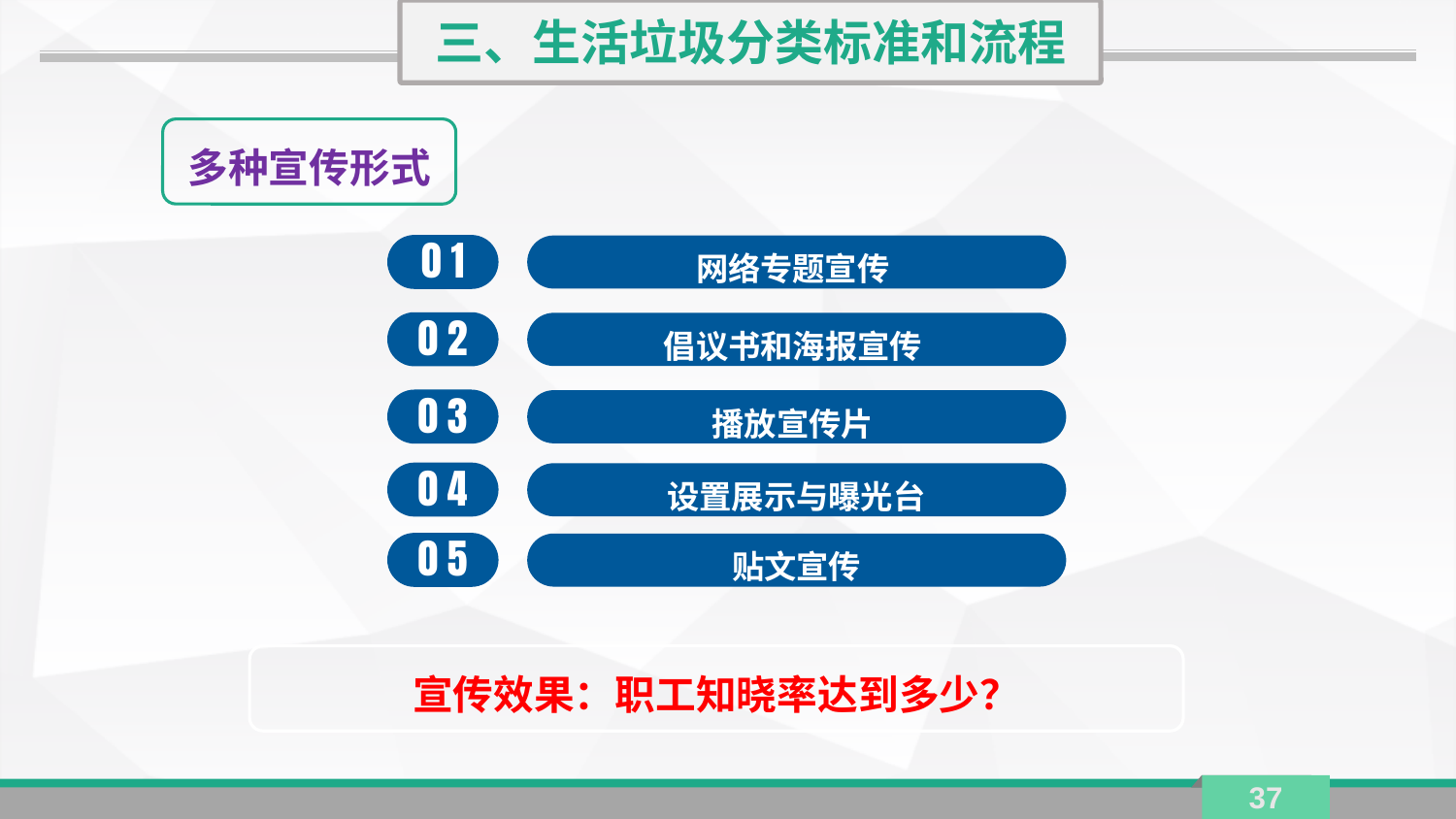

三、生活垃圾分类标准和流程
多种宣传形式

0 1
网络专题宣传

0 2
倡议书和海报宣传
0 3

播放宣传片
0 4

设置展示与曝光台
0 5

贴文宣传
宣传效果：职工知晓率达到多少？
37